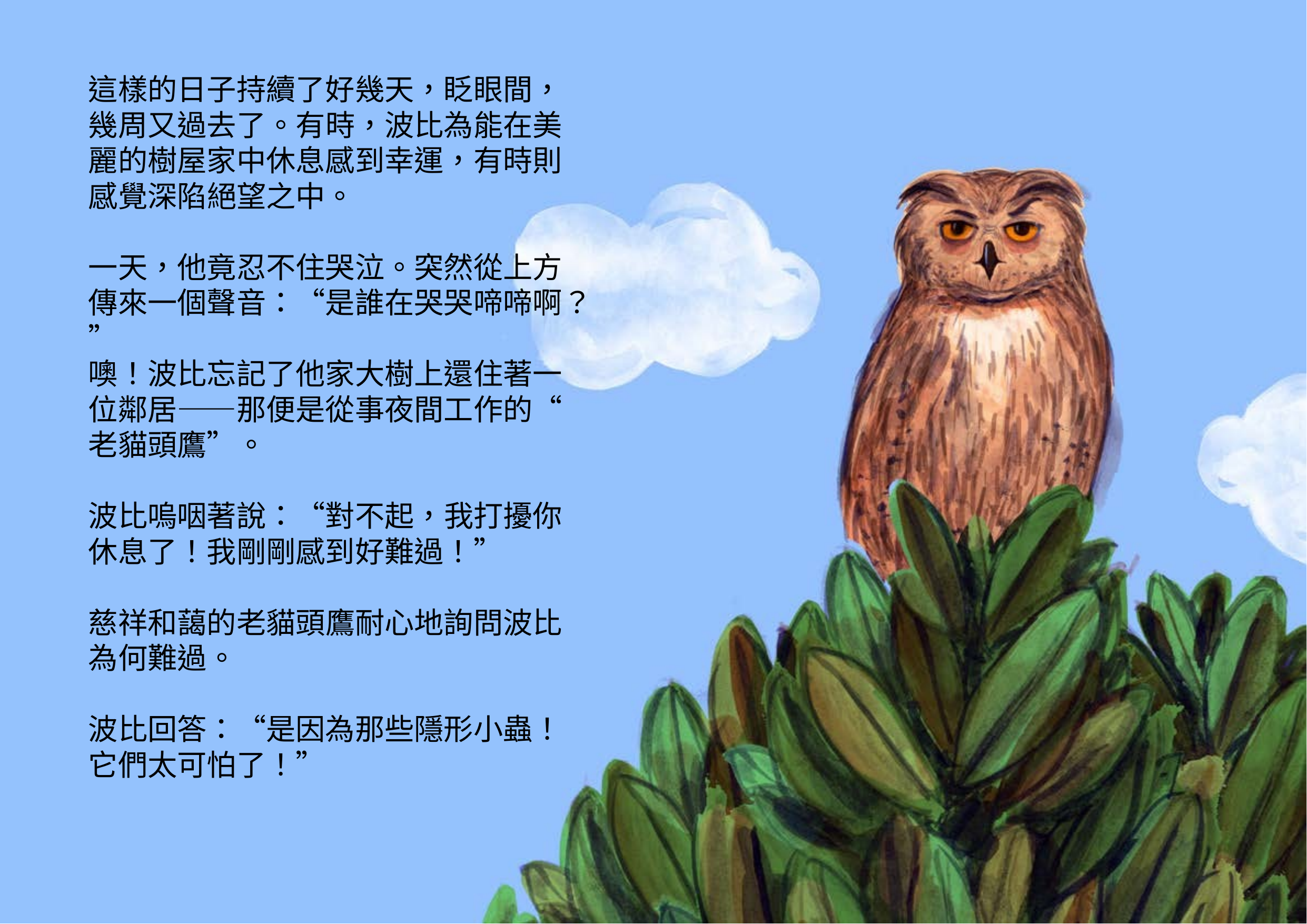

這樣的日子持續了好幾天，眨眼間，幾周又過去了。有時，波比為能在美麗的樹屋家中休息感到幸運，有時則感覺深陷絕望之中。

一天，他竟忍不住哭泣。突然從上方傳來一個聲音：“是誰在哭哭啼啼啊？”
噢！波比忘記了他家大樹上還住著一位鄰居——那便是從事夜間工作的“老貓頭鷹”。

波比嗚咽著說：“對不起，我打擾你休息了！我剛剛感到好難過！”

慈祥和藹的老貓頭鷹耐心地詢問波比為何難過。

波比回答：“是因為那些隱形小蟲！它們太可怕了！”